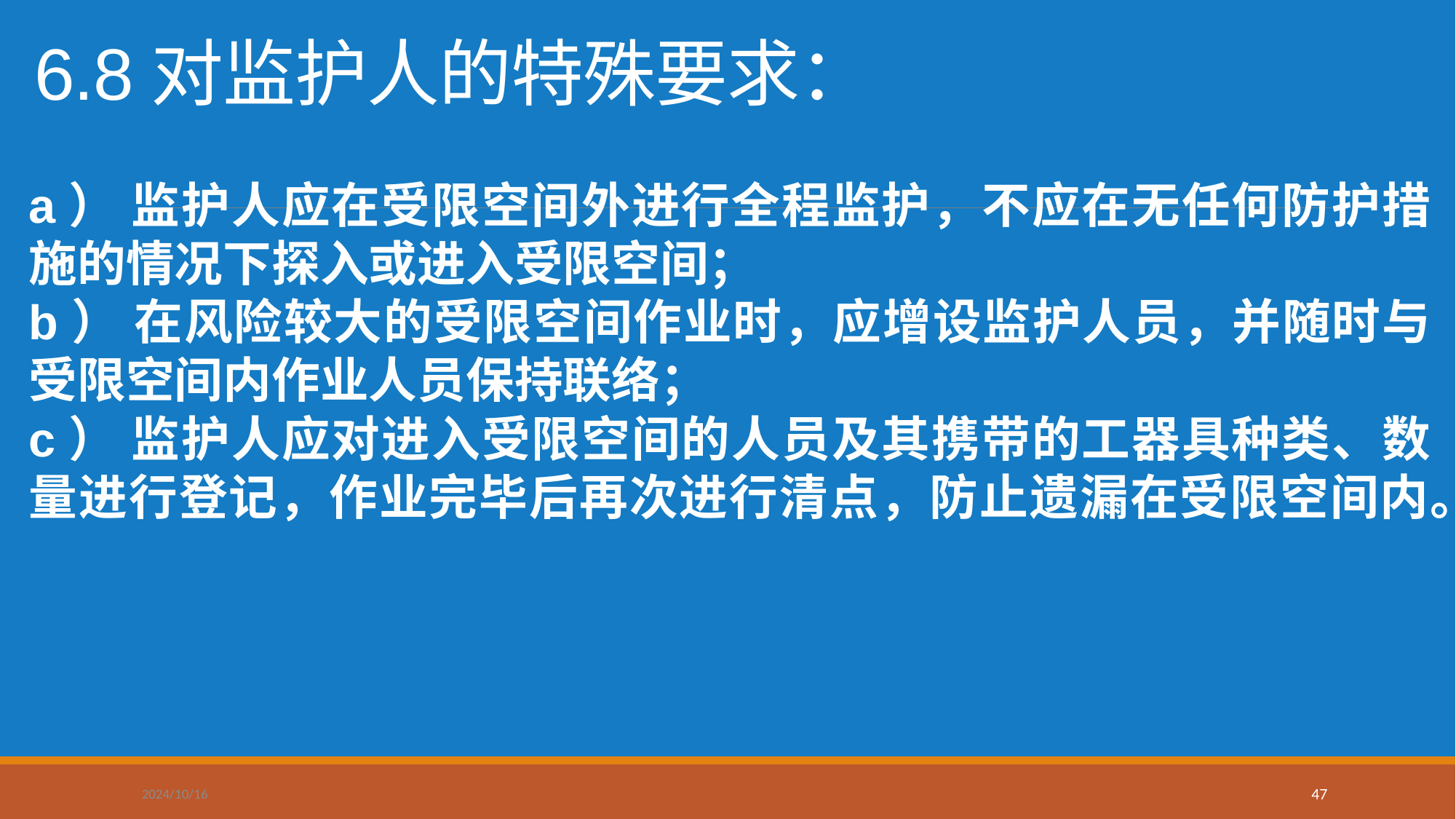

# 6.8对监护人的特殊要求：
a） 监护人应在受限空间外进行全程监护，不应在无任何防护措施的情况下探入或进入受限空间；
b） 在风险较大的受限空间作业时，应增设监护人员，并随时与受限空间内作业人员保持联络；
c） 监护人应对进入受限空间的人员及其携带的工器具种类、数量进行登记，作业完毕后再次进行清点，防止遗漏在受限空间内。
2024/10/16
47